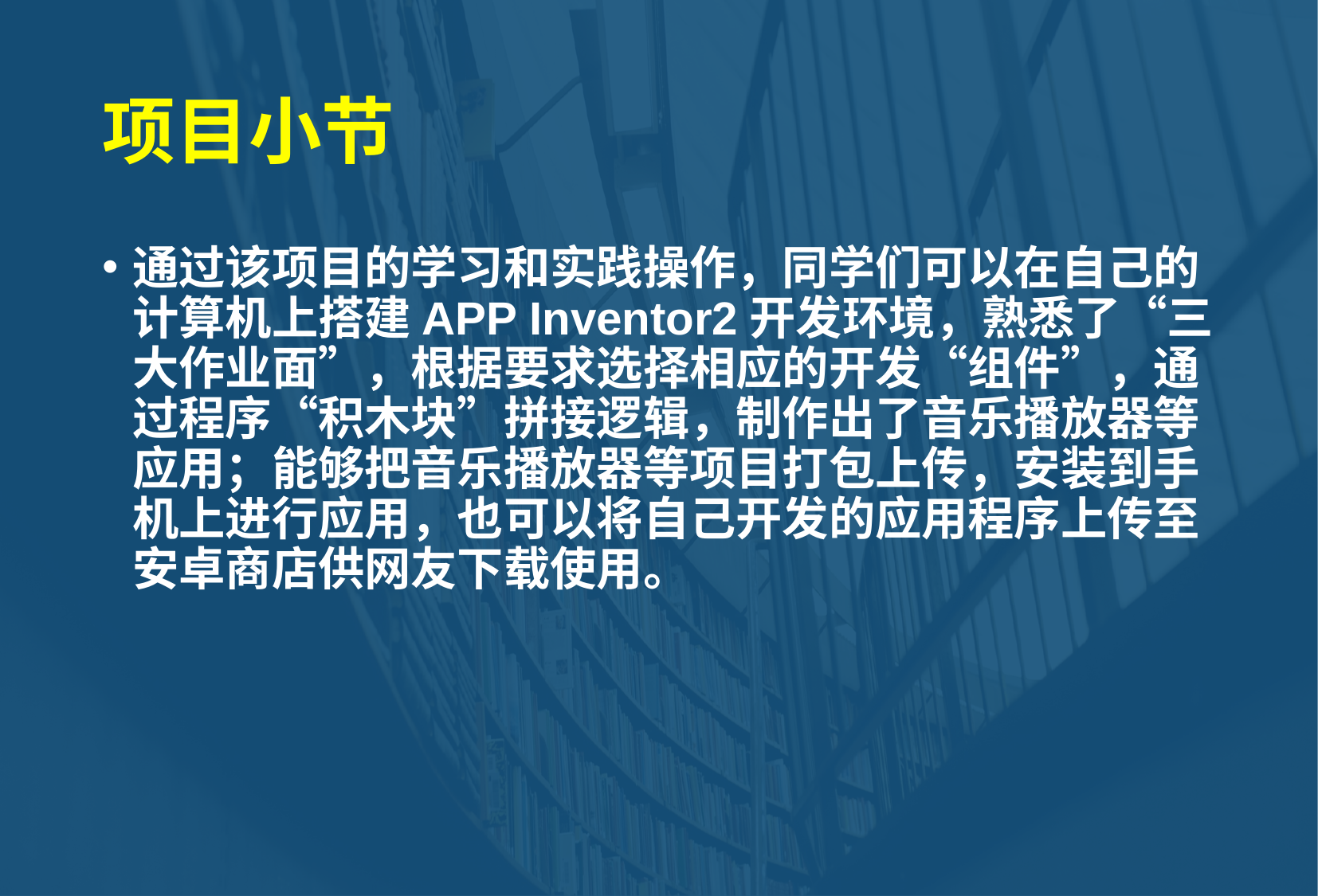

# 项目小节
通过该项目的学习和实践操作，同学们可以在自己的计算机上搭建APP Inventor2开发环境，熟悉了“三大作业面”，根据要求选择相应的开发“组件”，通过程序“积木块”拼接逻辑，制作出了音乐播放器等应用；能够把音乐播放器等项目打包上传，安装到手机上进行应用，也可以将自己开发的应用程序上传至安卓商店供网友下载使用。